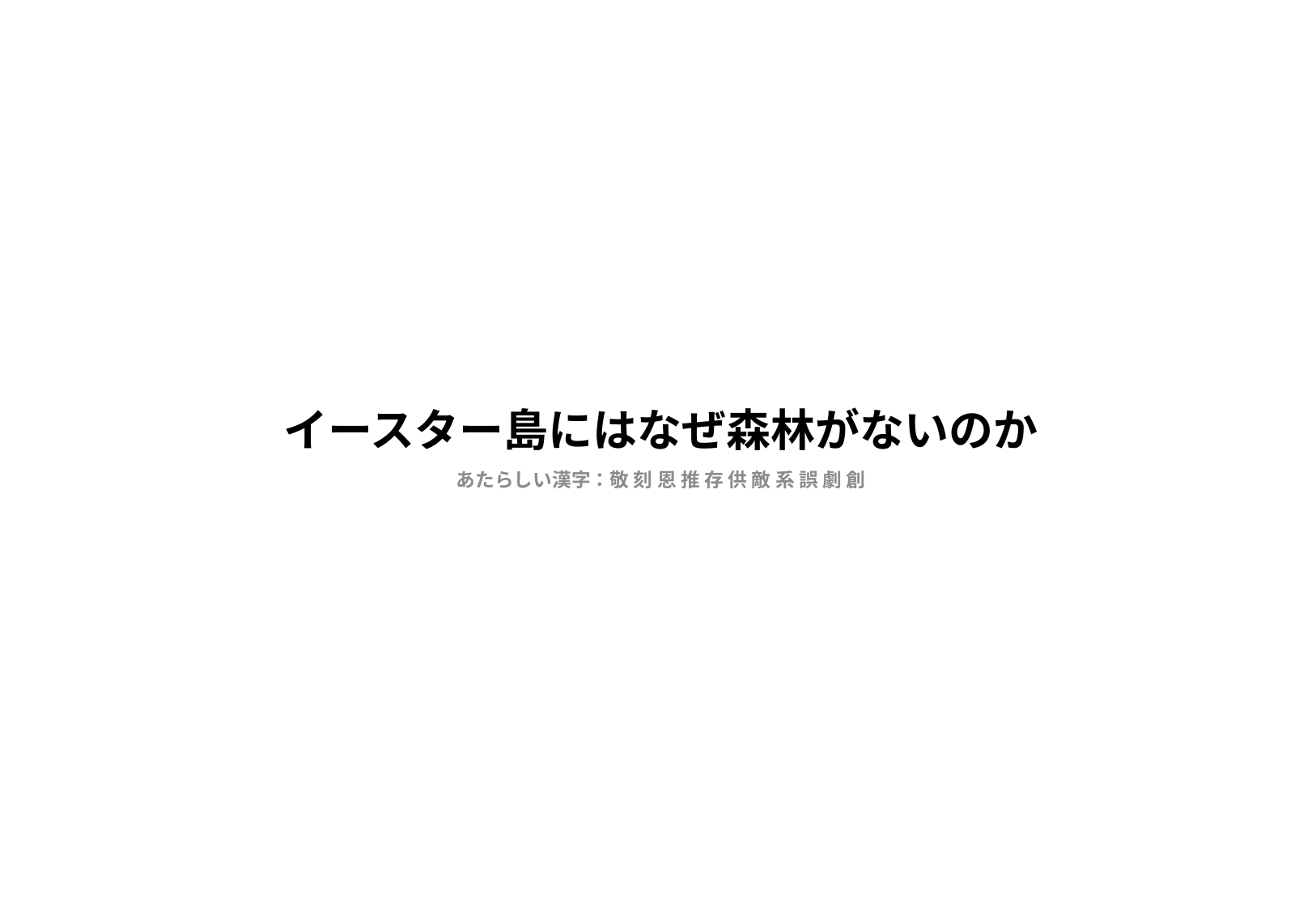

# イースター島にはなぜ森林がないのか
あたらしい漢字：敬 刻 恩 推 存 供 敵 系 誤 劇 創